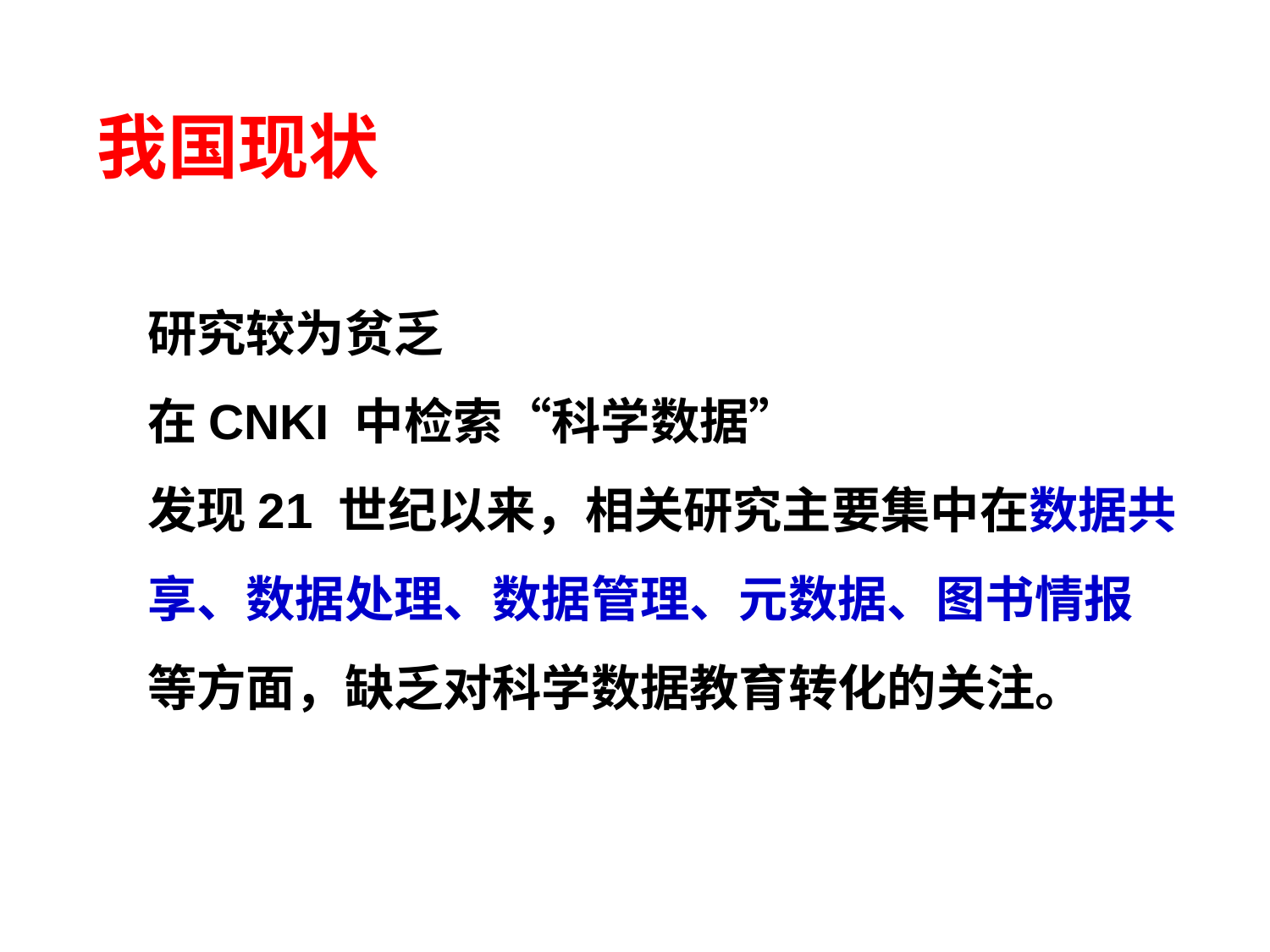

我国现状
研究较为贫乏
在CNKI 中检索“科学数据”
发现21 世纪以来，相关研究主要集中在数据共享、数据处理、数据管理、元数据、图书情报等方面，缺乏对科学数据教育转化的关注。